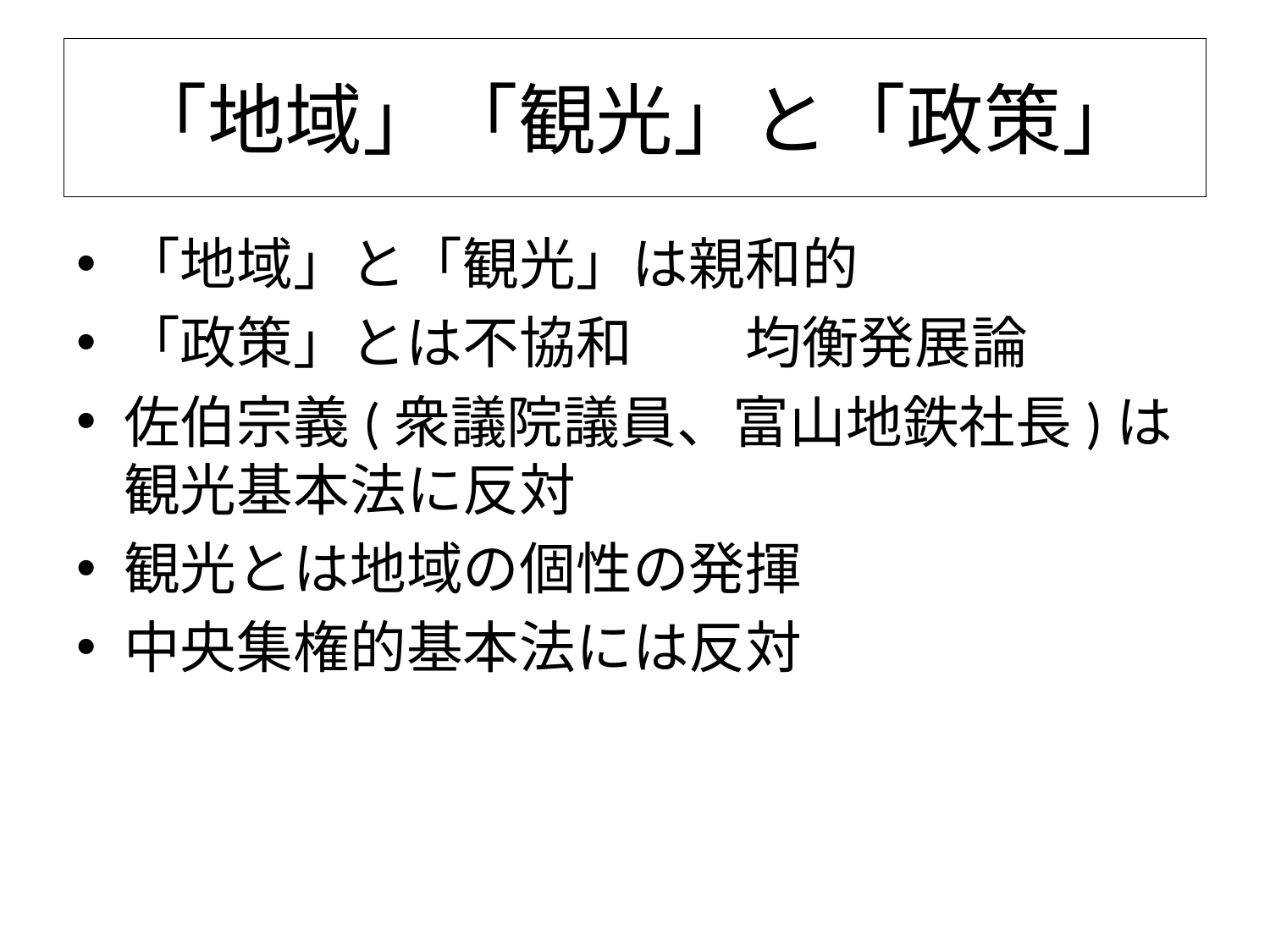

# 「地域」「観光」と「政策」
「地域」と「観光」は親和的
「政策」とは不協和　　均衡発展論
佐伯宗義(衆議院議員、富山地鉄社長)は観光基本法に反対
観光とは地域の個性の発揮
中央集権的基本法には反対